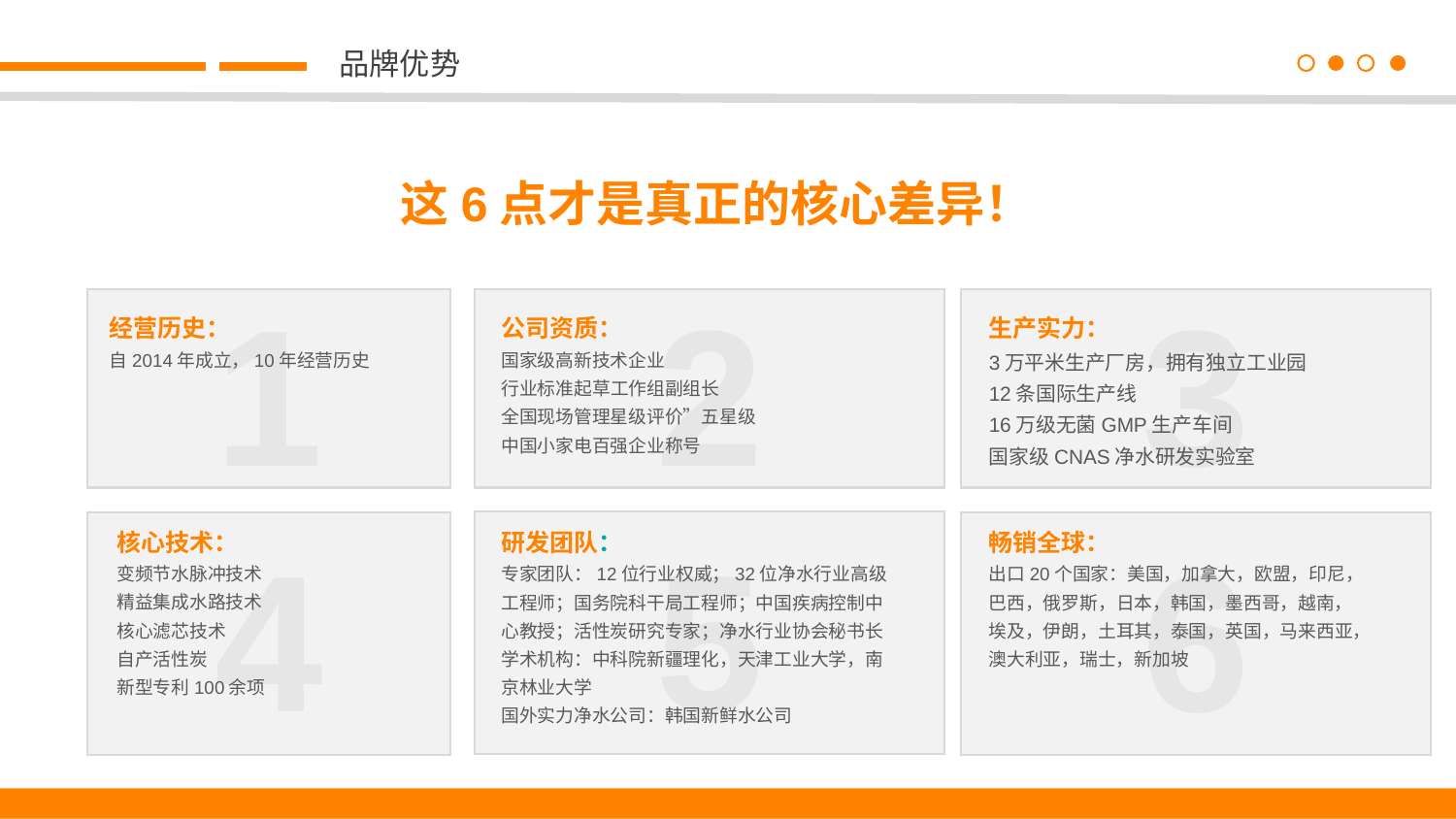

品牌优势
这6点才是真正的核心差异！
1
2
3
经营历史：
自2014年成立，10年经营历史
公司资质：
国家级高新技术企业
行业标准起草工作组副组长
全国现场管理星级评价”五星级
中国小家电百强企业称号

生产实力：
3万平米生产厂房，拥有独立工业园
12条国际生产线
16万级无菌GMP生产车间
国家级CNAS净水研发实验室
5
4
6
核心技术：
变频节水脉冲技术
精益集成水路技术
核心滤芯技术
自产活性炭
新型专利100余项

研发团队：
专家团队：12位行业权威；32位净水行业高级工程师；国务院科干局工程师；中国疾病控制中心教授；活性炭研究专家；净水行业协会秘书长
学术机构：中科院新疆理化，天津工业大学，南京林业大学
国外实力净水公司：韩国新鲜水公司
畅销全球：
出口20个国家：美国，加拿大，欧盟，印尼，巴西，俄罗斯，日本，韩国，墨西哥，越南，埃及，伊朗，土耳其，泰国，英国，马来西亚，澳大利亚，瑞士，新加坡